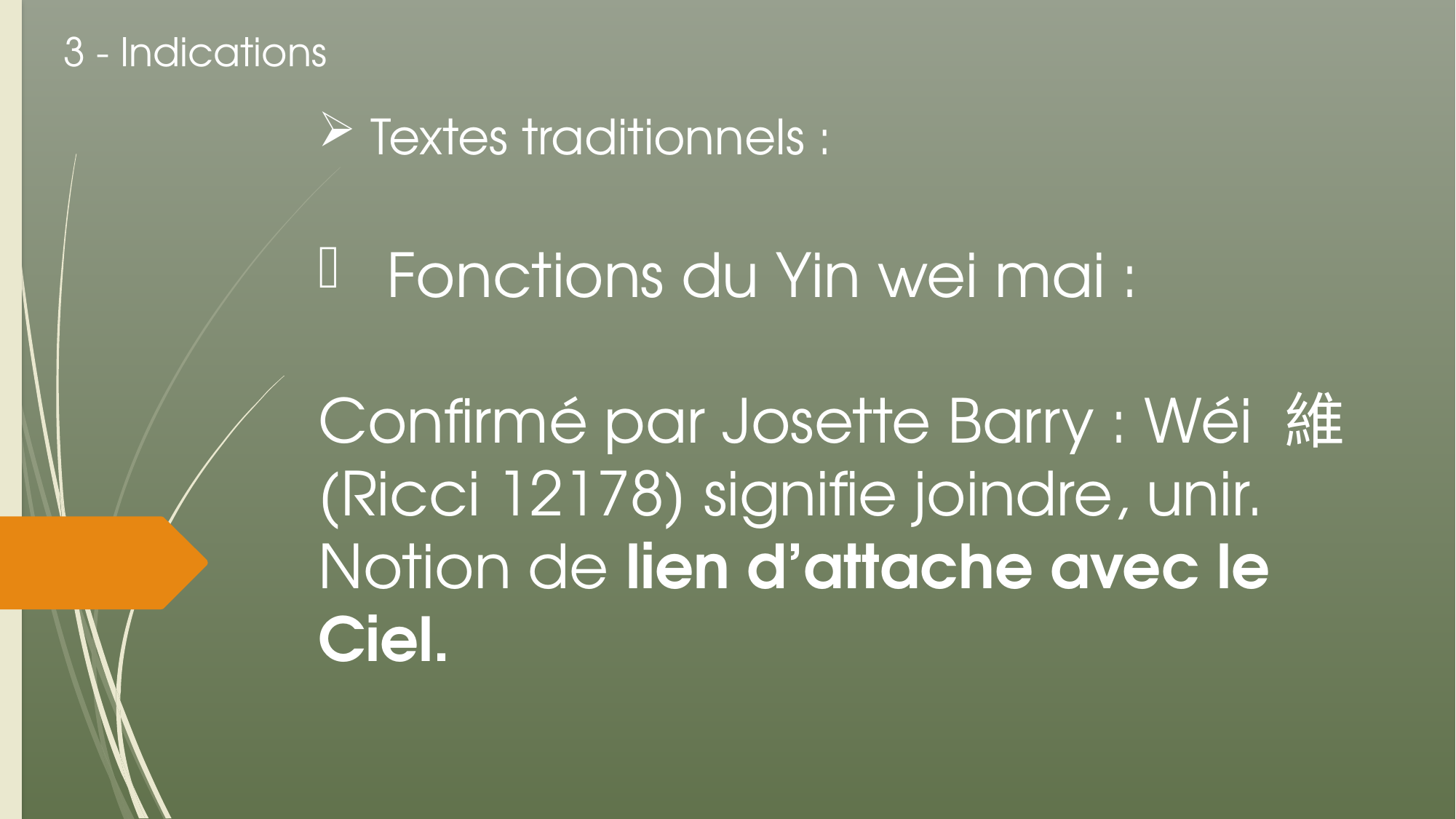

3 - Indications

#
 Textes traditionnels :

Fonctions du Yin wei mai :

Confirmé par Josette Barry : Wéi 維 (Ricci 12178) signifie joindre, unir. Notion de lien d’attache avec le Ciel.